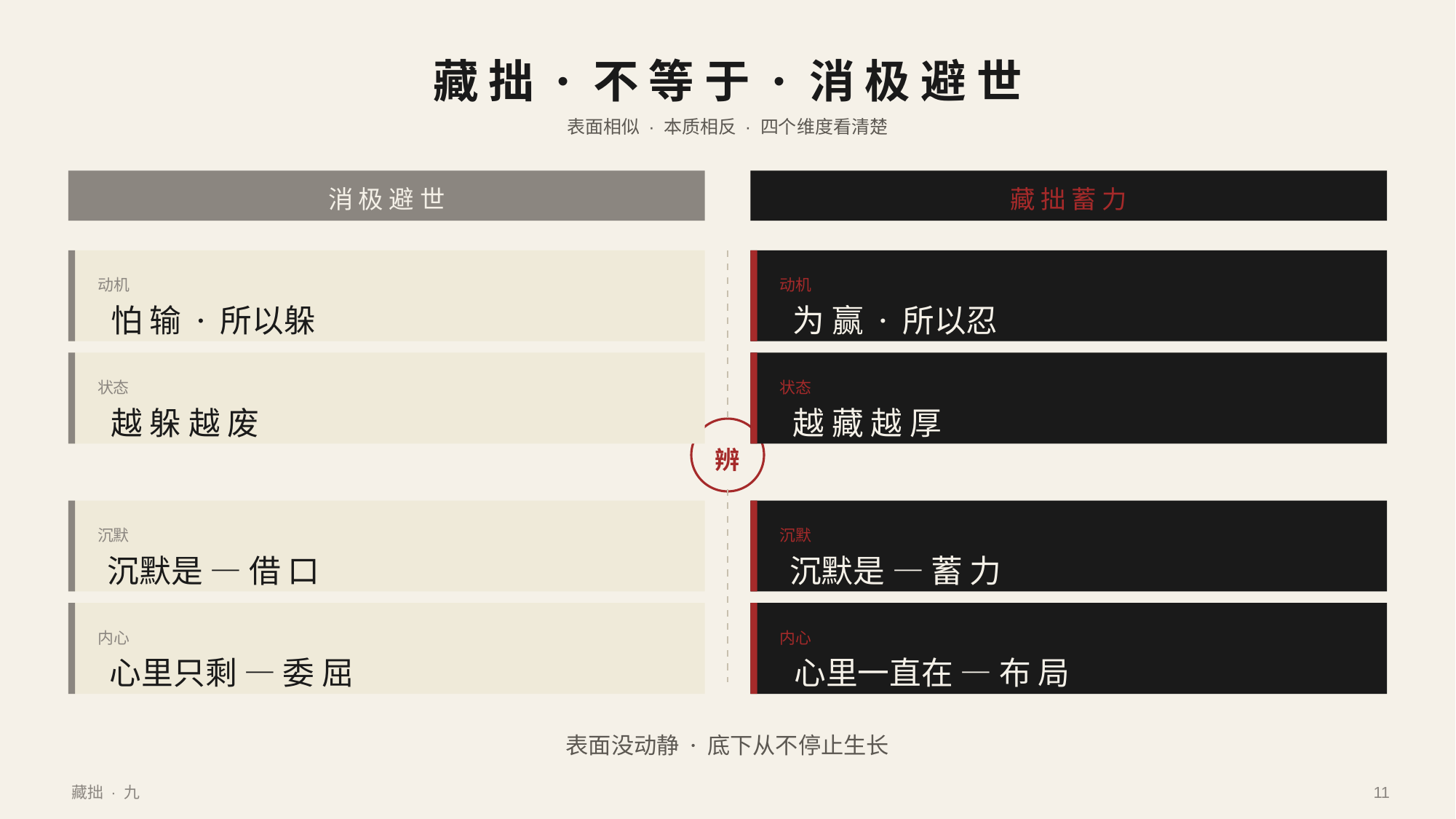

藏 拙 · 不 等 于 · 消 极 避 世
表面相似 · 本质相反 · 四个维度看清楚

消 极 避 世

藏 拙 蓄 力

动机
怕 输 · 所以躲

动机
为 赢 · 所以忍

状态
越 躲 越 废

状态
越 藏 越 厚

辨

沉默
沉默是 — 借 口

沉默
沉默是 — 蓄 力

内心
心里只剩 — 委 屈

内心
心里一直在 — 布 局
表面没动静 · 底下从不停止生长
藏拙 · 九
11